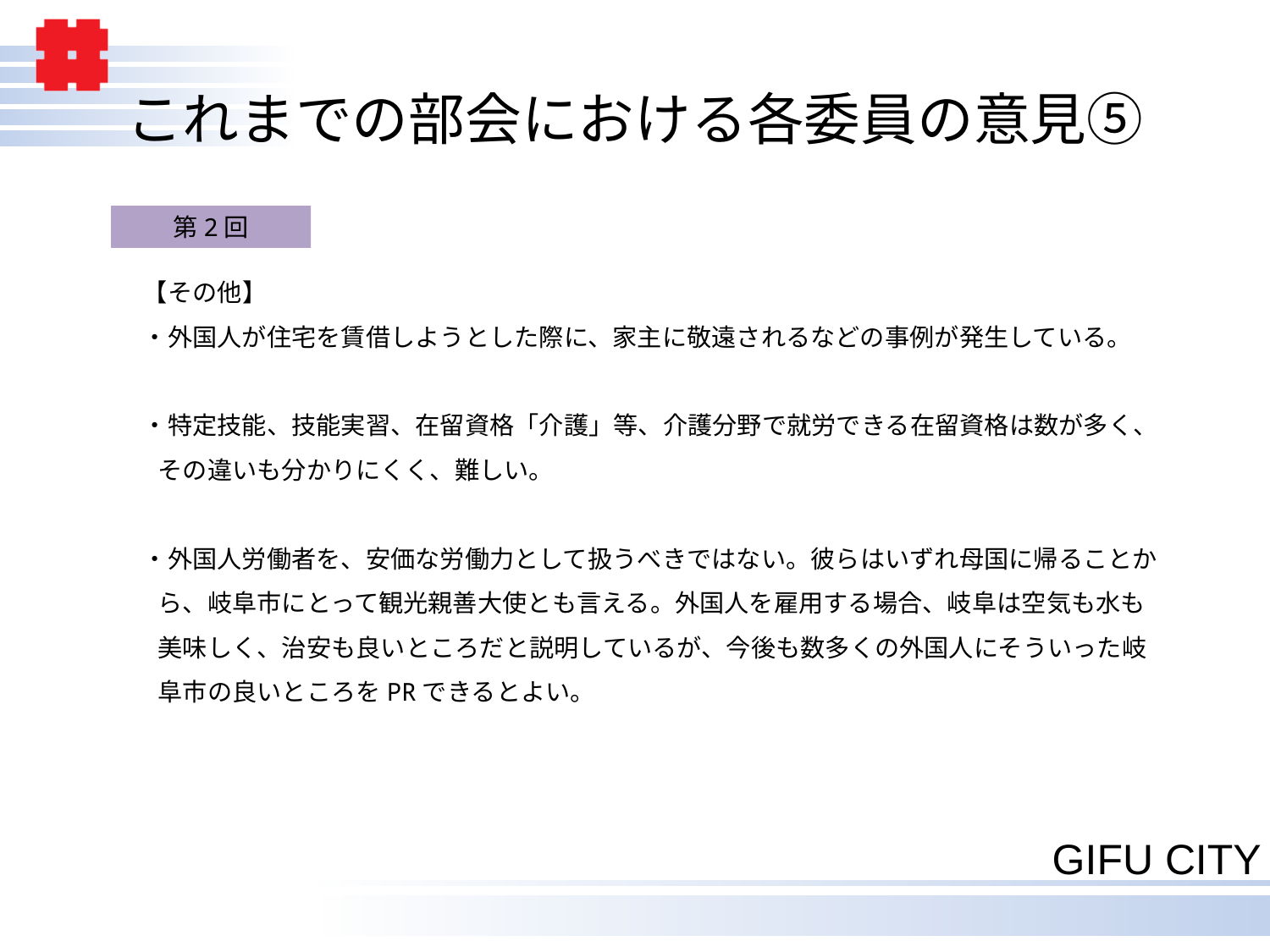

# これまでの部会における各委員の意見⑤
第2回
【その他】
・外国人が住宅を賃借しようとした際に、家主に敬遠されるなどの事例が発生している。

・特定技能、技能実習、在留資格「介護」等、介護分野で就労できる在留資格は数が多く、その違いも分かりにくく、難しい。

・外国人労働者を、安価な労働力として扱うべきではない。彼らはいずれ母国に帰ることから、岐阜市にとって観光親善大使とも言える。外国人を雇用する場合、岐阜は空気も水も美味しく、治安も良いところだと説明しているが、今後も数多くの外国人にそういった岐阜市の良いところをPRできるとよい。
8